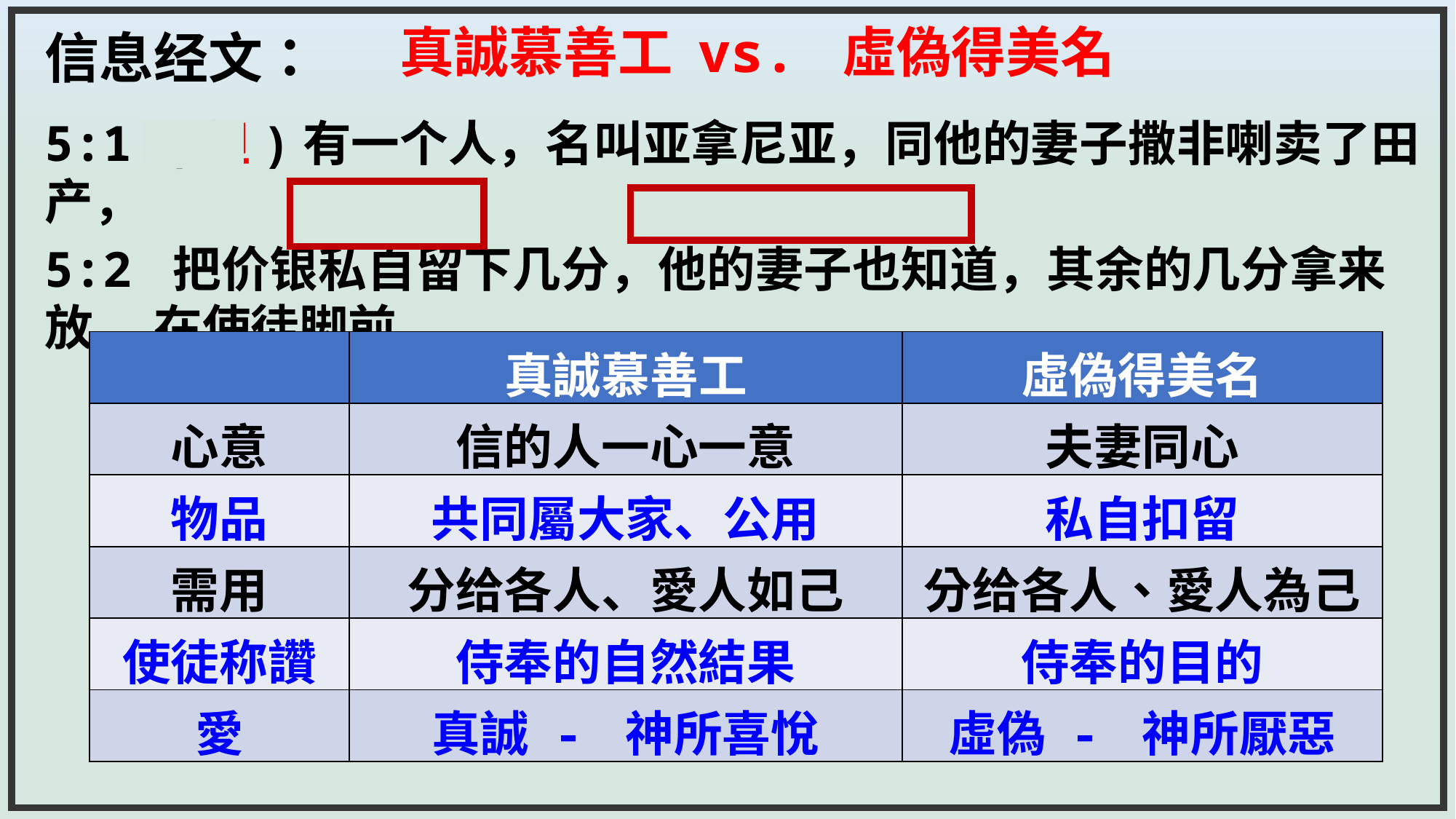

真誠慕善工 vs. 虛偽得美名
信息经文：

5:1 (但)有一个人，名叫亚拿尼亚，同他的妻子撒非喇卖了田产，
5:2 把价银私自留下几分，他的妻子也知道，其余的几分拿来放	在使徒脚前。

|  | 真誠慕善工 | 虛偽得美名 |
| --- | --- | --- |
| 心意 | 信的人一心一意 | 夫妻同心 |
| 物品 | 共同屬大家、公用 | 私自扣留 |
| 需用 | 分给各人、愛人如己 | 分给各人、愛人為己 |
| 使徒称讚 | 侍奉的自然結果 | 侍奉的目的 |
| 愛 | 真誠 - 神所喜悅 | 虛偽 - 神所厭惡 |